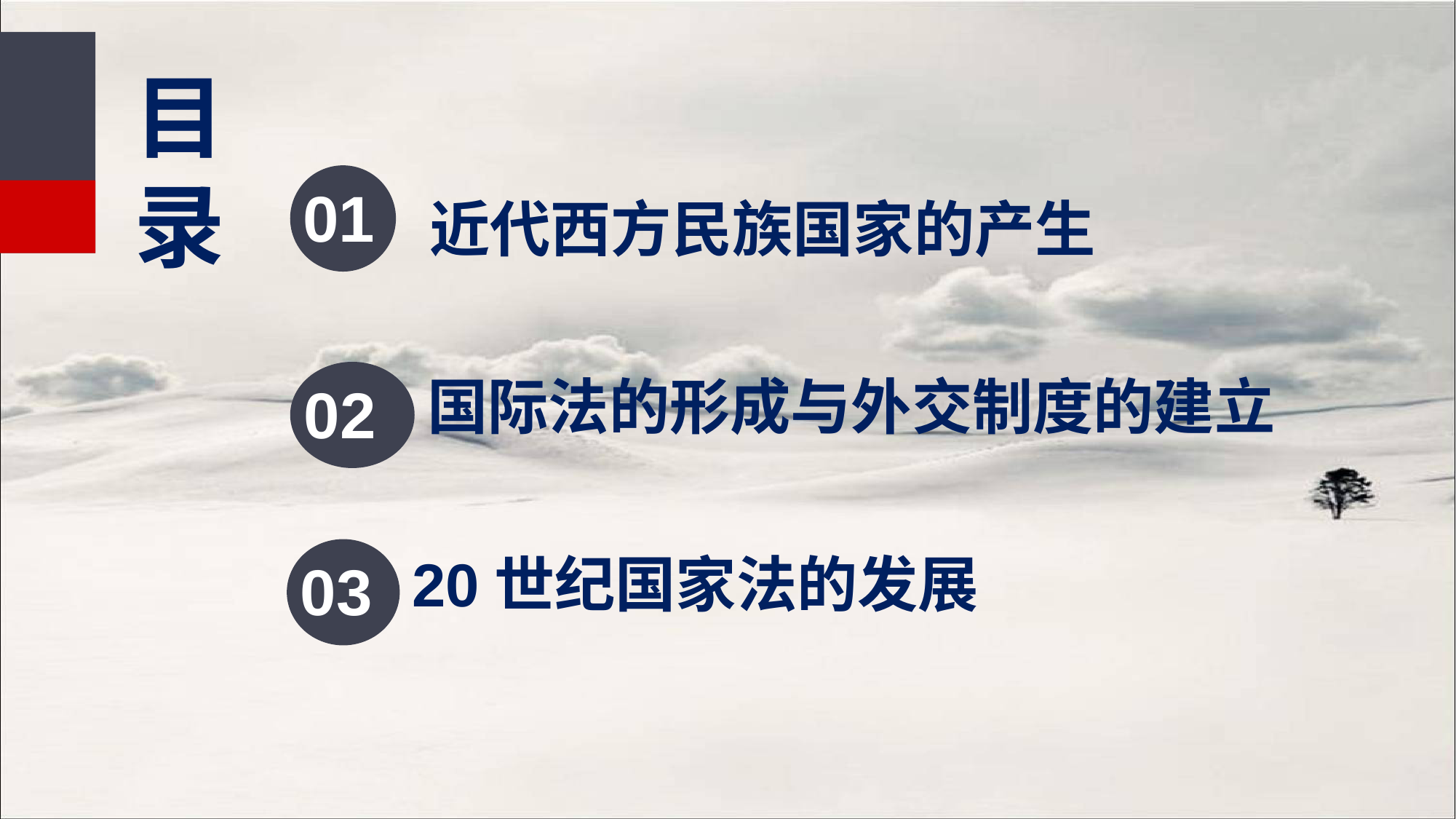

目录

01
近代西方民族国家的产生

国际法的形成与外交制度的建立
02

20世纪国家法的发展
03